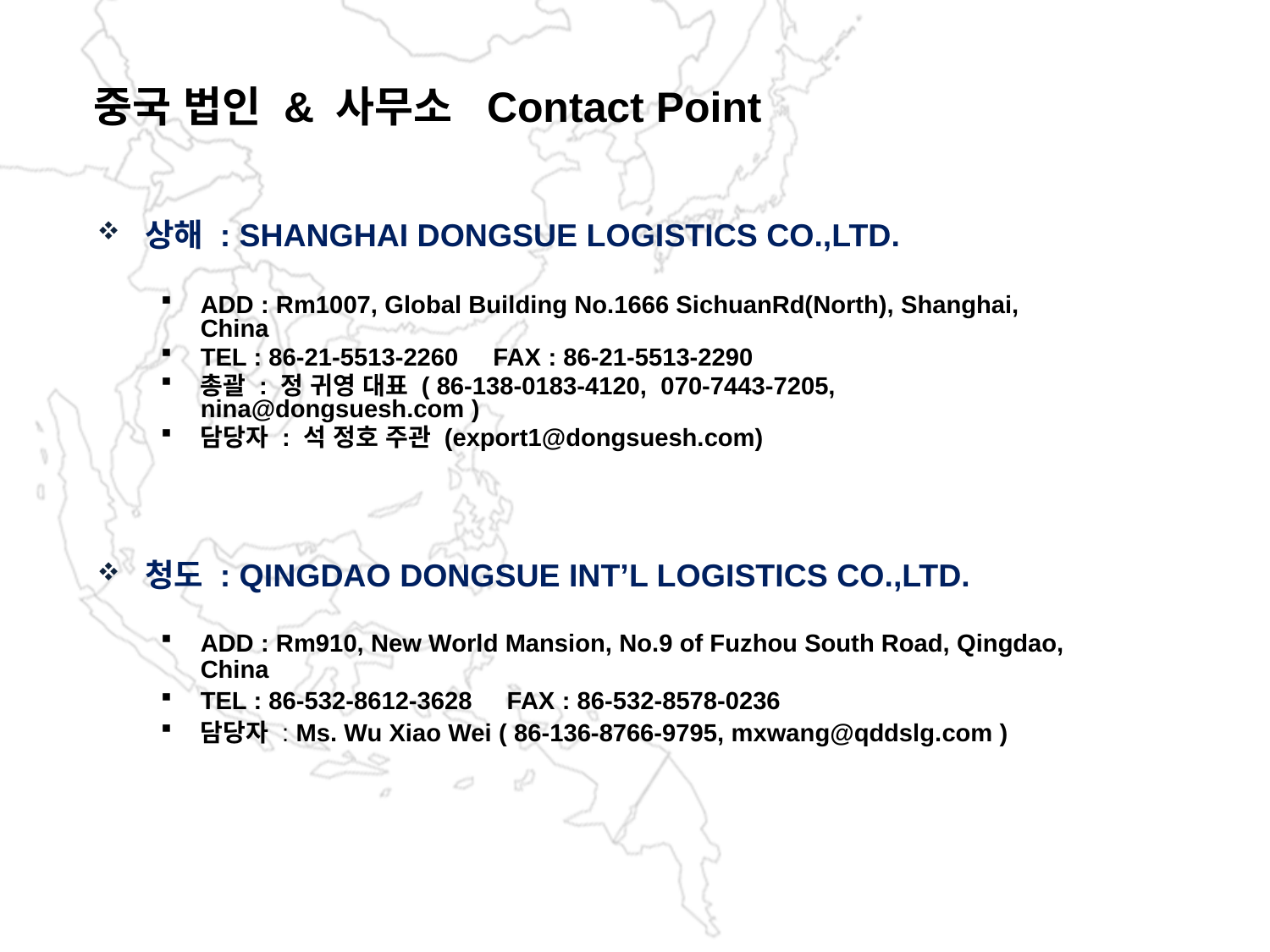

중국 법인 & 사무소  Contact Point
상해 : SHANGHAI DONGSUE LOGISTICS CO.,LTD.

ADD : Rm1007, Global Building No.1666 SichuanRd(North), Shanghai, China
TEL : 86-21-5513-2260     FAX : 86-21-5513-2290
총괄 : 정 귀영 대표 ( 86-138-0183-4120,  070-7443-7205, nina@dongsuesh.com )
담당자 : 석 정호 주관 (export1@dongsuesh.com)

청도 : QINGDAO DONGSUE INT’L LOGISTICS CO.,LTD.

ADD : Rm910, New World Mansion, No.9 of Fuzhou South Road, Qingdao, China
TEL : 86-532-8612-3628     FAX : 86-532-8578-0236
담당자 : Ms. Wu Xiao Wei ( 86-136-8766-9795, mxwang@qddslg.com )